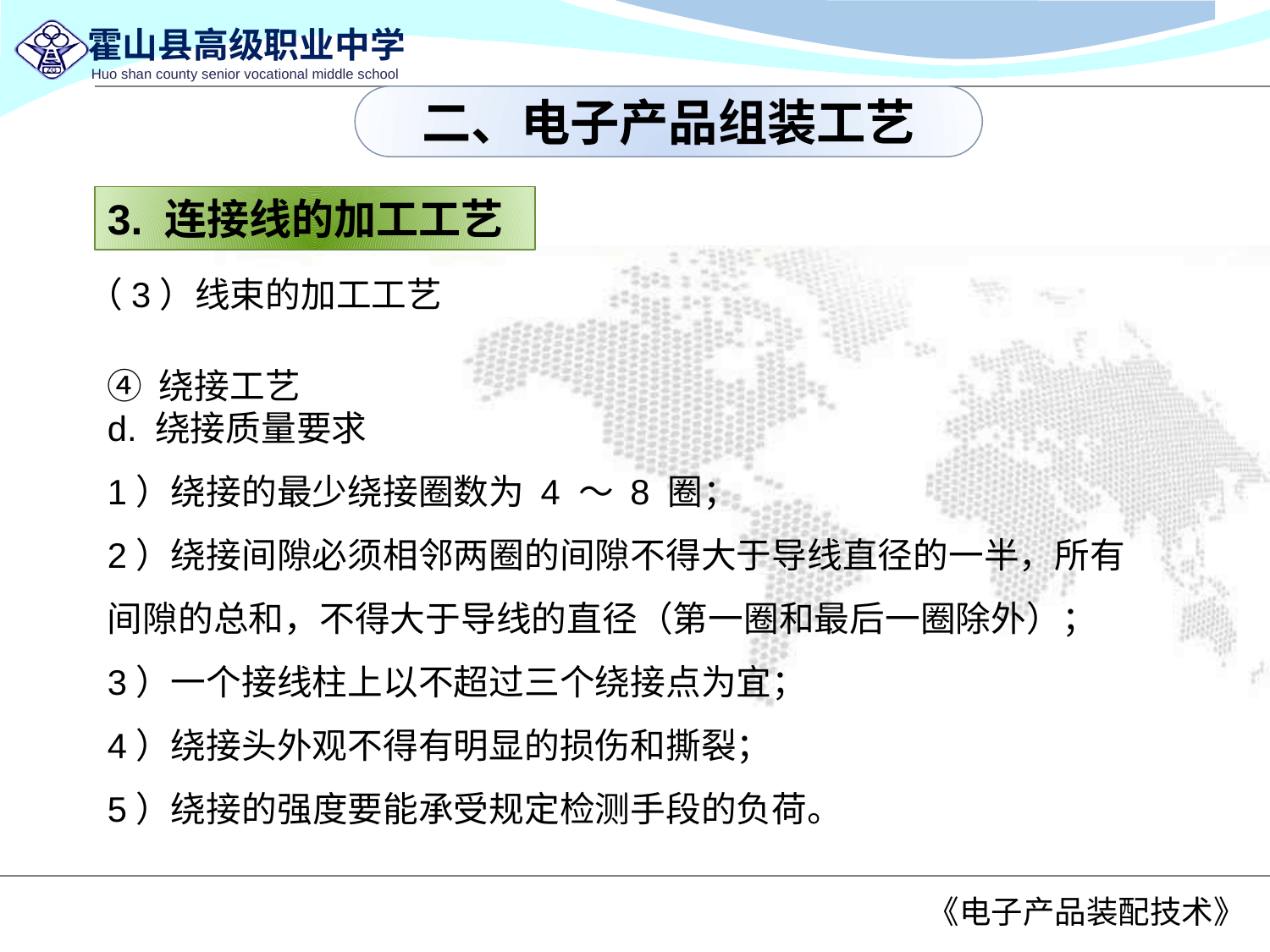

二、电子产品组装工艺
3. 连接线的加工工艺
（3）线束的加工工艺

④ 绕接工艺
d. 绕接质量要求
1）绕接的最少绕接圈数为 4 ～ 8 圈；
2）绕接间隙必须相邻两圈的间隙不得大于导线直径的一半，所有间隙的总和，不得大于导线的直径（第一圈和最后一圈除外）；
3）一个接线柱上以不超过三个绕接点为宜；
4）绕接头外观不得有明显的损伤和撕裂；
5）绕接的强度要能承受规定检测手段的负荷。